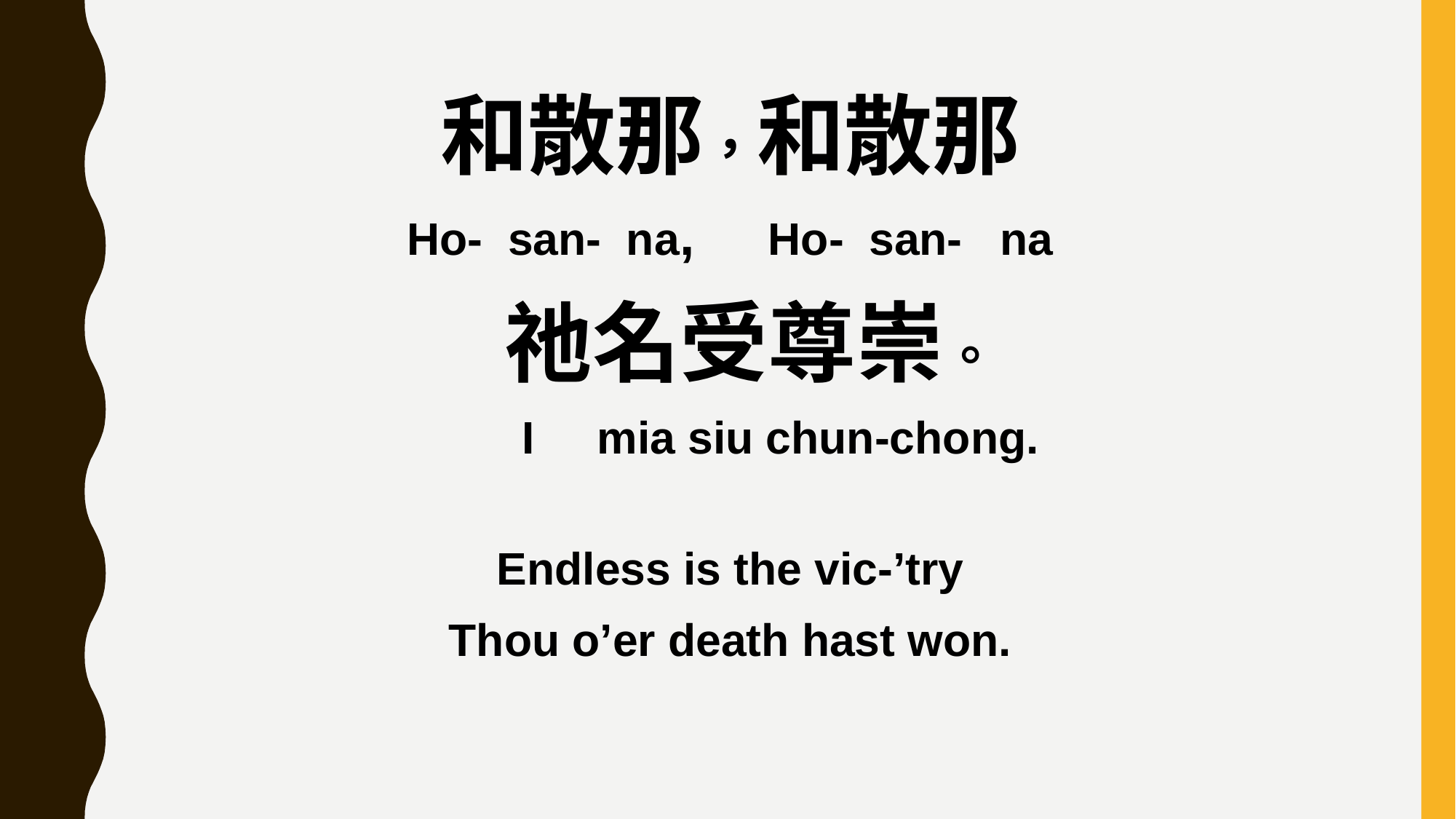

和散那，和散那
Ho-  san-  na,     Ho-  san-   na
 祂名受尊崇。
        I     mia siu chun-chong.

Endless is the vic-’try
Thou o’er death hast won.